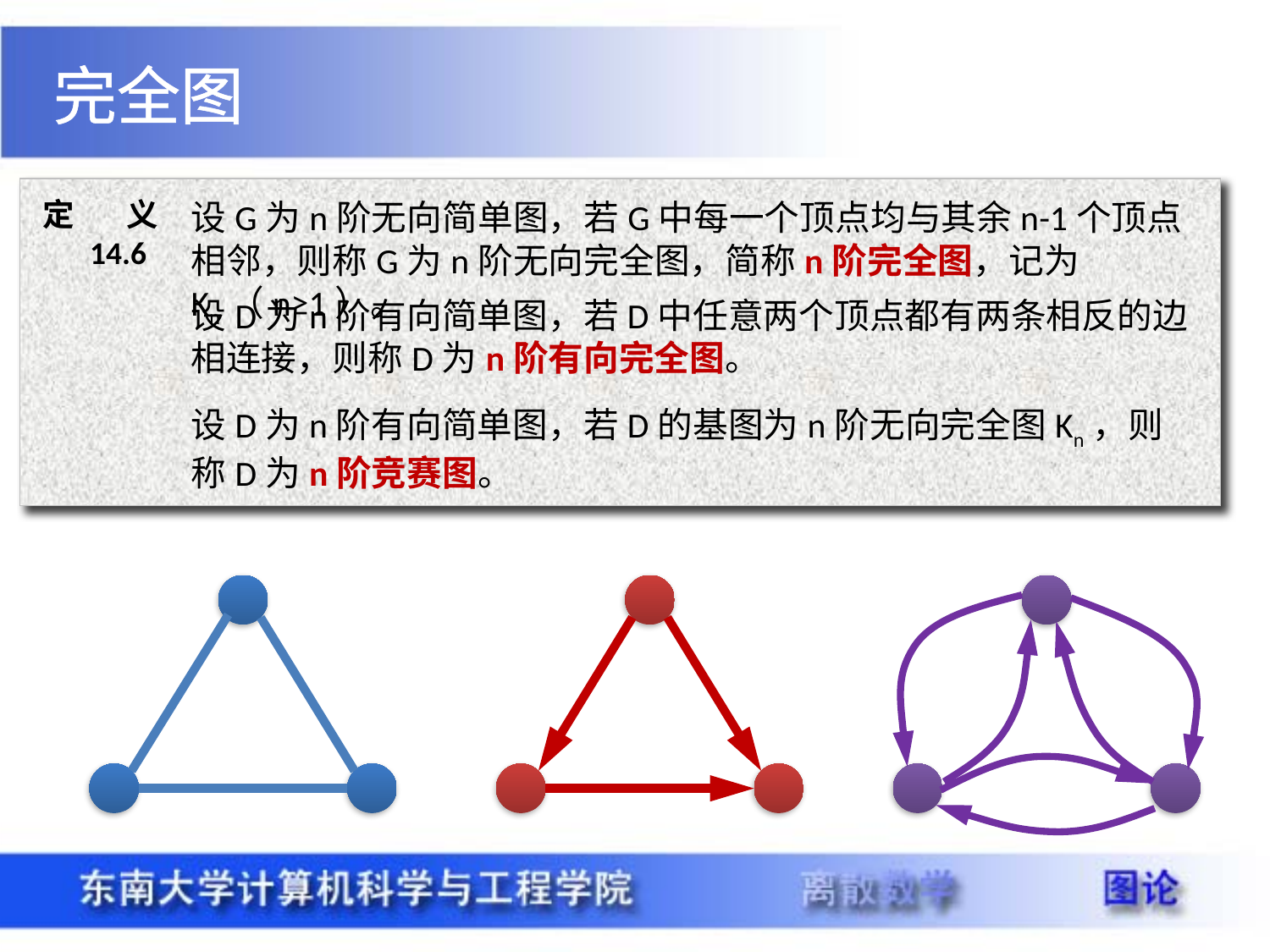

完全图

定义14.6
设G为n阶无向简单图，若G中每一个顶点均与其余n-1个顶点相邻，则称G为n阶无向完全图，简称n阶完全图，记为Kn（n≥1）。
设D为n阶有向简单图，若D中任意两个顶点都有两条相反的边相连接，则称D为n阶有向完全图。
设D为n阶有向简单图，若D的基图为n阶无向完全图Kn，则称D为n阶竞赛图。